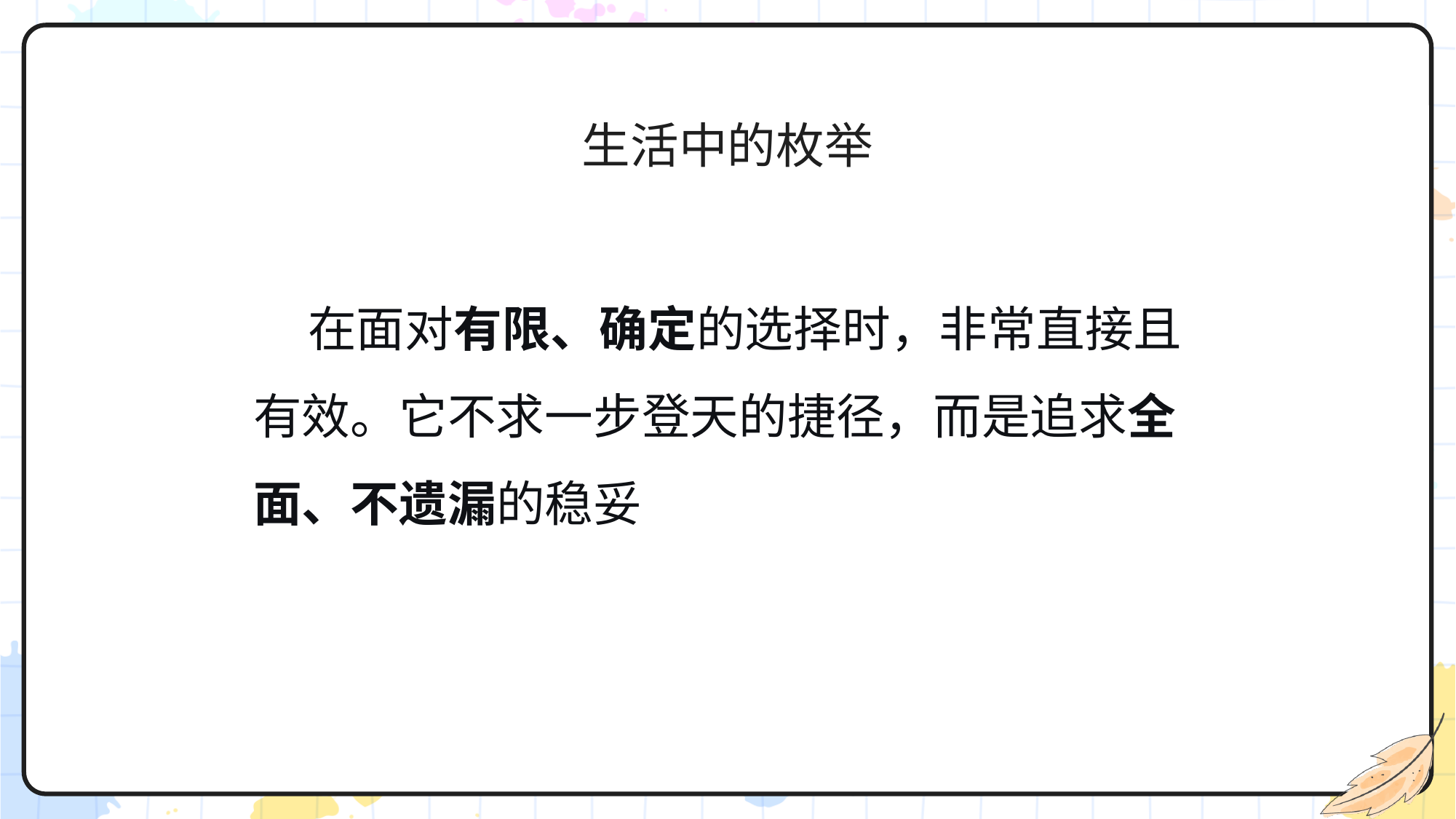

# 生活中的枚举
在面对有限、确定的选择时，非常直接且有效。它不求一步登天的捷径，而是追求全面、不遗漏的稳妥